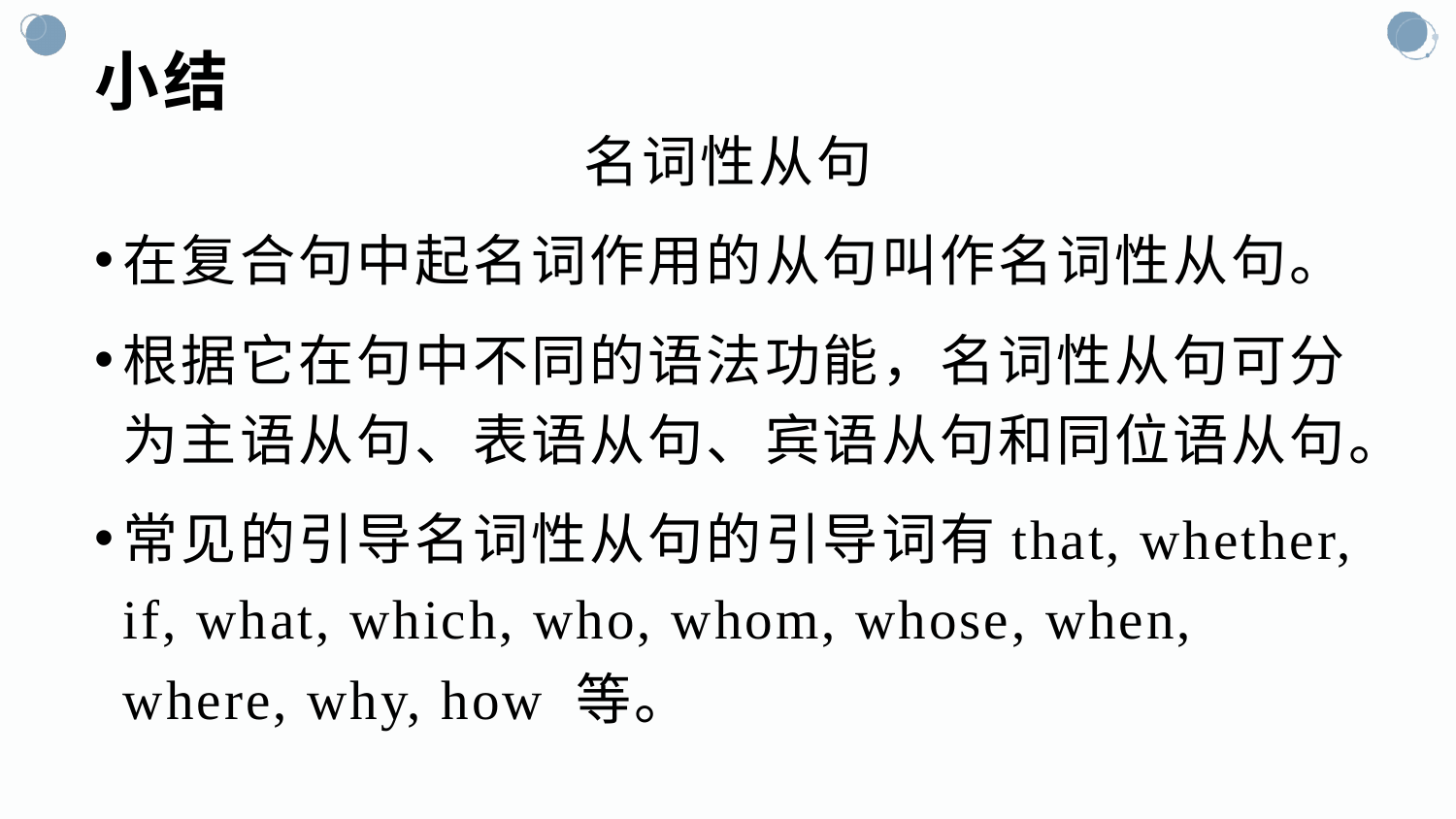

# 小结
名词性从句
在复合句中起名词作用的从句叫作名词性从句。
根据它在句中不同的语法功能，名词性从句可分为主语从句、表语从句、宾语从句和同位语从句。
常见的引导名词性从句的引导词有that, whether, if, what, which, who, whom, whose, when, where, why, how 等。